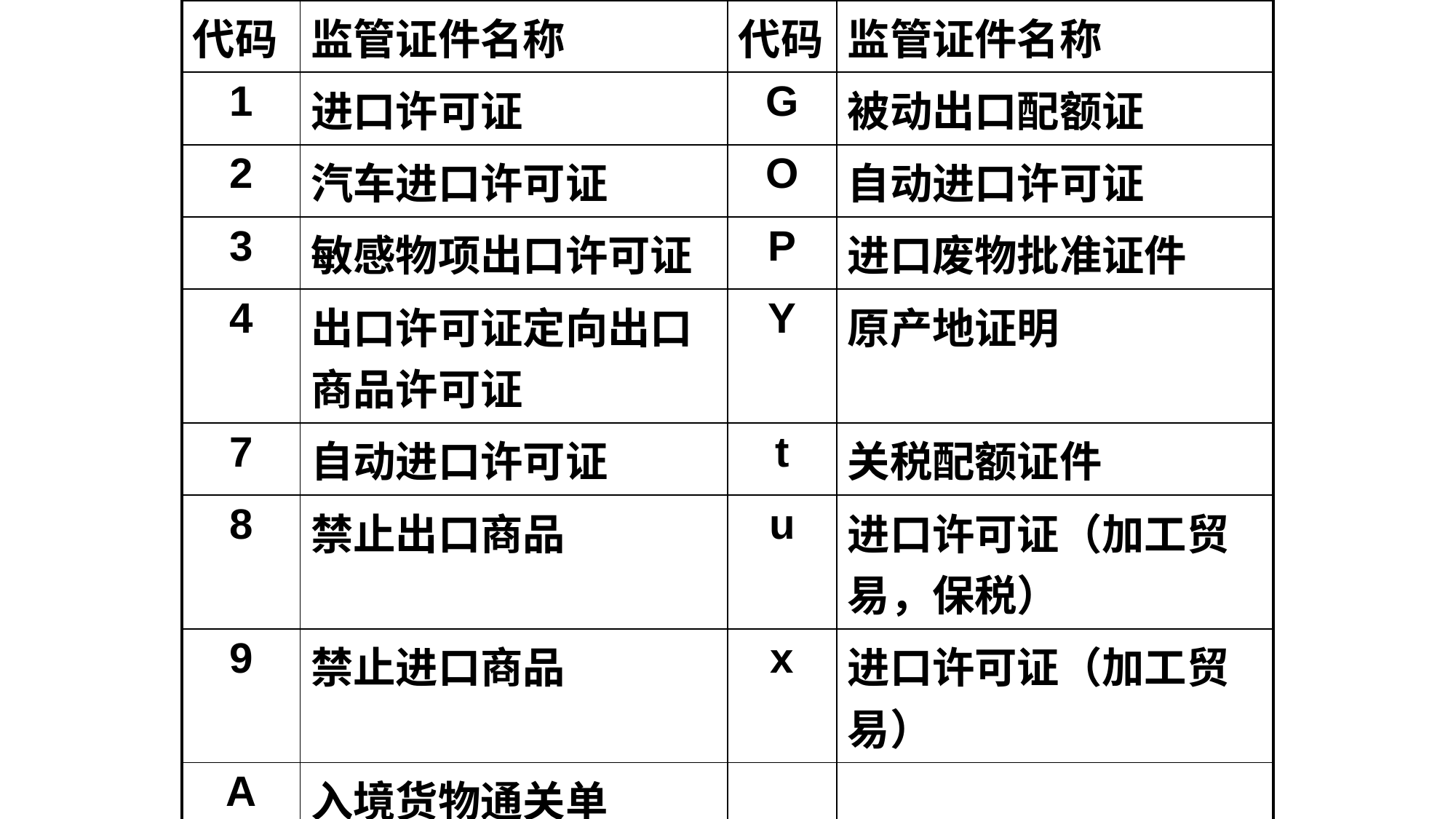

| 代码 | 监管证件名称 | 代码 | 监管证件名称 |
| --- | --- | --- | --- |
| 1 | 进口许可证 | G | 被动出口配额证 |
| 2 | 汽车进口许可证 | O | 自动进口许可证 |
| 3 | 敏感物项出口许可证 | P | 进口废物批准证件 |
| 4 | 出口许可证定向出口商品许可证 | Y | 原产地证明 |
| 7 | 自动进口许可证 | t | 关税配额证件 |
| 8 | 禁止出口商品 | u | 进口许可证（加工贸易，保税） |
| 9 | 禁止进口商品 | x | 进口许可证（加工贸易） |
| A | 入境货物通关单 |  |  |
| B | 出境货物通在单 |  |  |